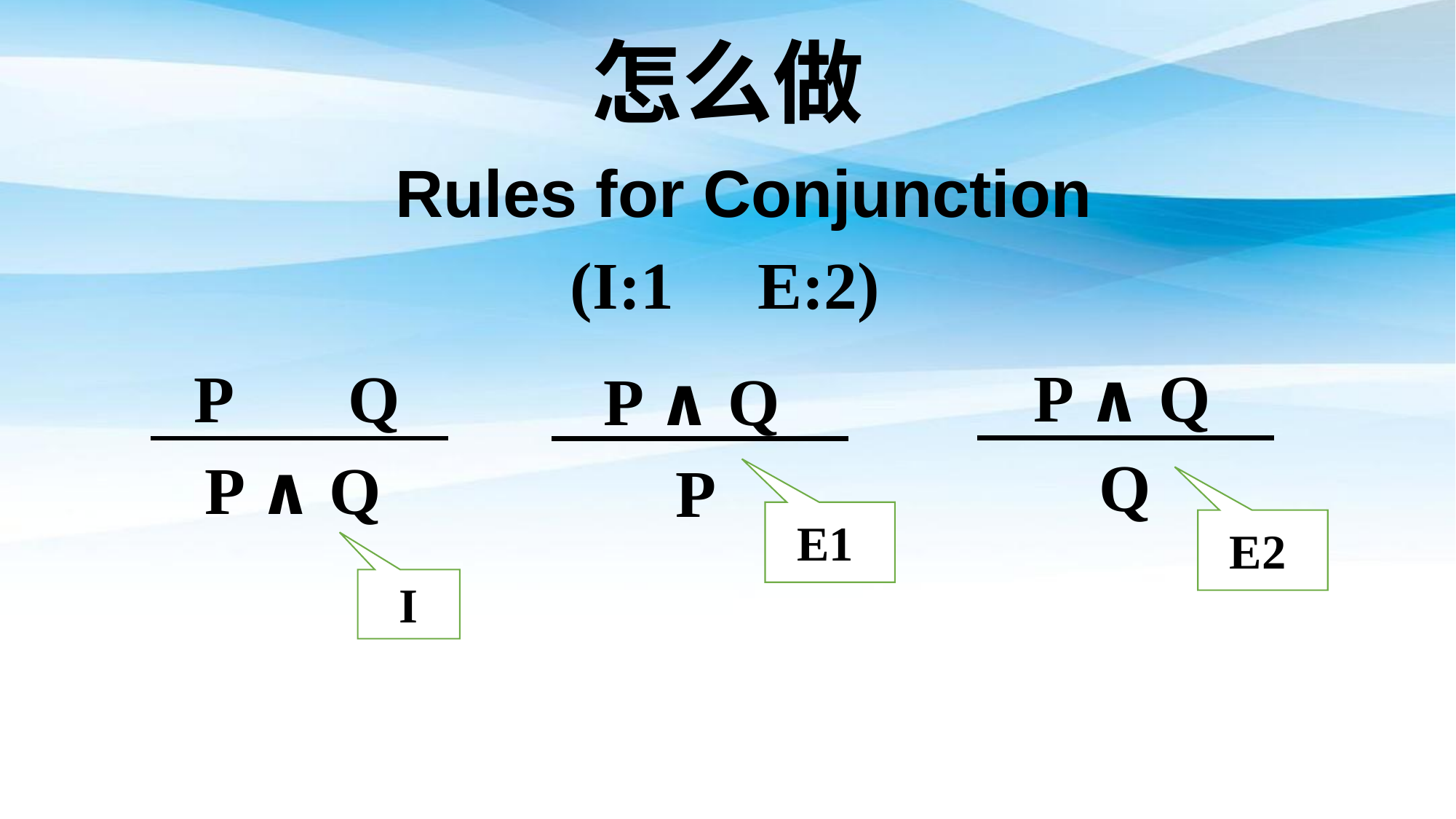

怎么做
# Rules for Conjunction
(I:1     E:2)
P ∧ Q
P       Q
P ∧ Q
 Q
P ∧ Q
P

E1

E2
I